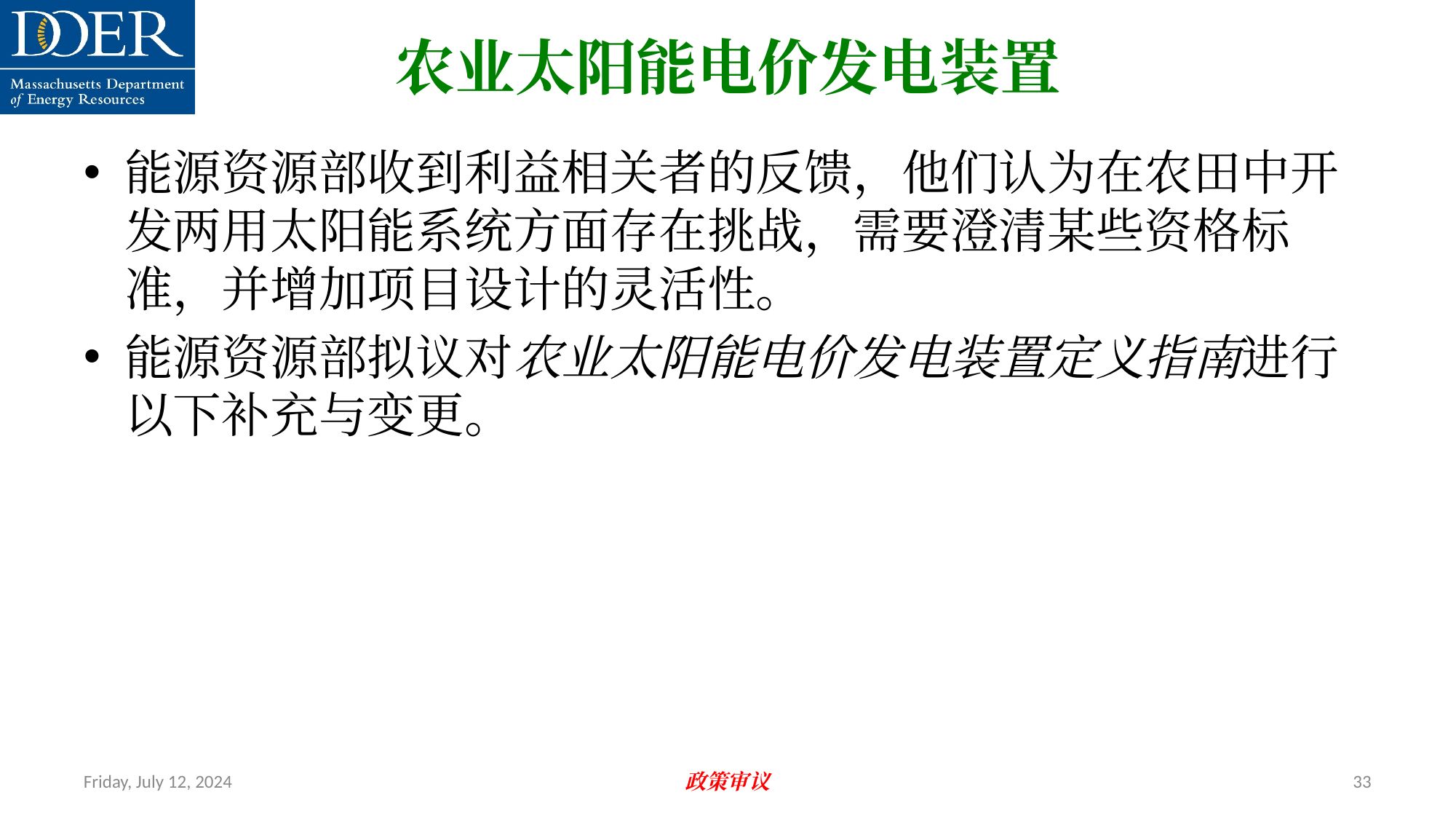

农业太阳能电价发电装置
能源资源部收到利益相关者的反馈，他们认为在农田中开发两用太阳能系统方面存在挑战，需要澄清某些资格标准，并增加项目设计的灵活性。
能源资源部拟议对农业太阳能电价发电装置定义指南进行以下补充与变更。
Friday, July 12, 2024
政策审议
33